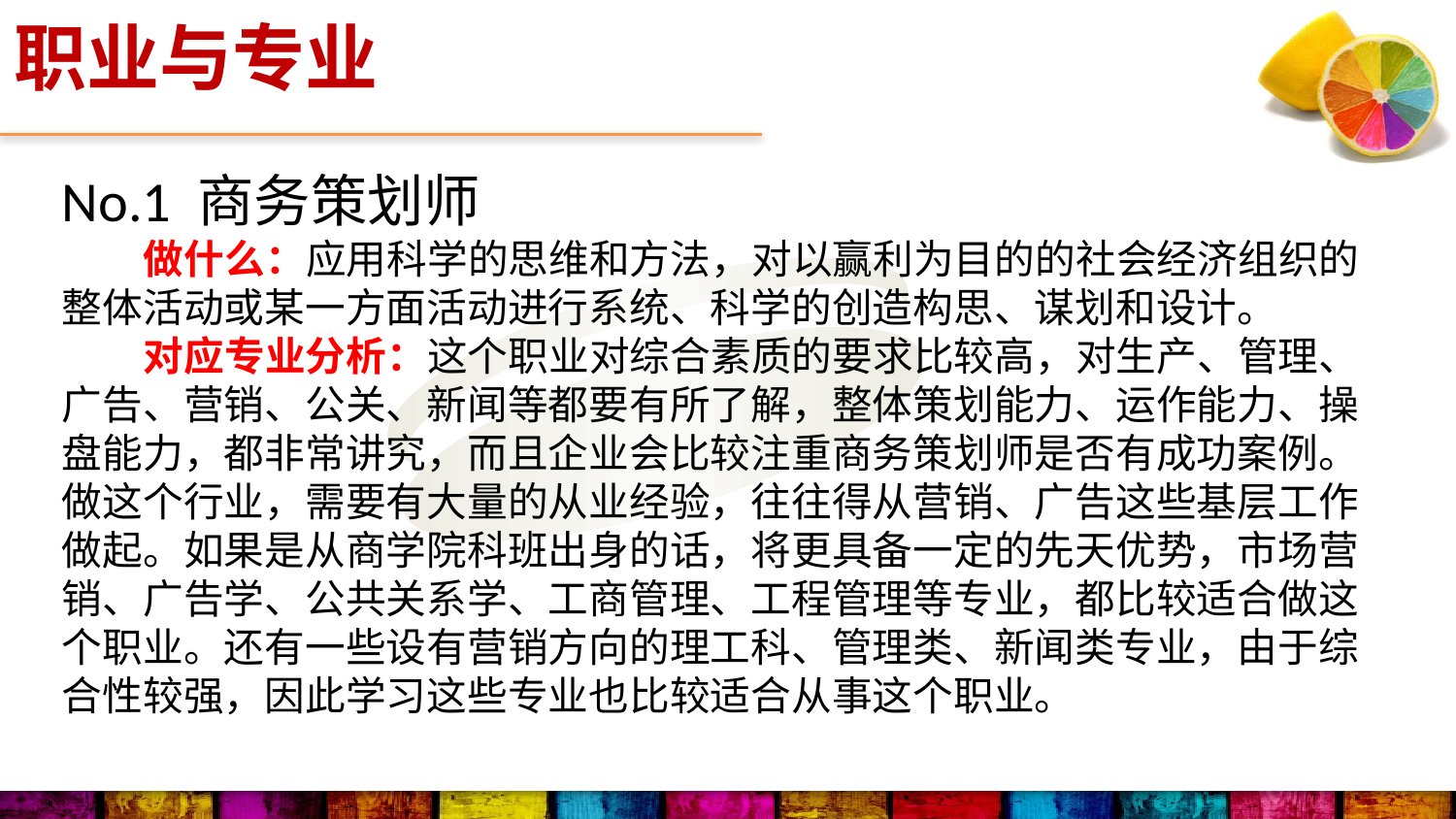

职业与专业

No.1 商务策划师
        做什么：应用科学的思维和方法，对以赢利为目的的社会经济组织的整体活动或某一方面活动进行系统、科学的创造构思、谋划和设计。
        对应专业分析：这个职业对综合素质的要求比较高，对生产、管理、广告、营销、公关、新闻等都要有所了解，整体策划能力、运作能力、操盘能力，都非常讲究，而且企业会比较注重商务策划师是否有成功案例。做这个行业，需要有大量的从业经验，往往得从营销、广告这些基层工作做起。如果是从商学院科班出身的话，将更具备一定的先天优势，市场营销、广告学、公共关系学、工商管理、工程管理等专业，都比较适合做这个职业。还有一些设有营销方向的理工科、管理类、新闻类专业，由于综合性较强，因此学习这些专业也比较适合从事这个职业。
FPA性格色彩的使命